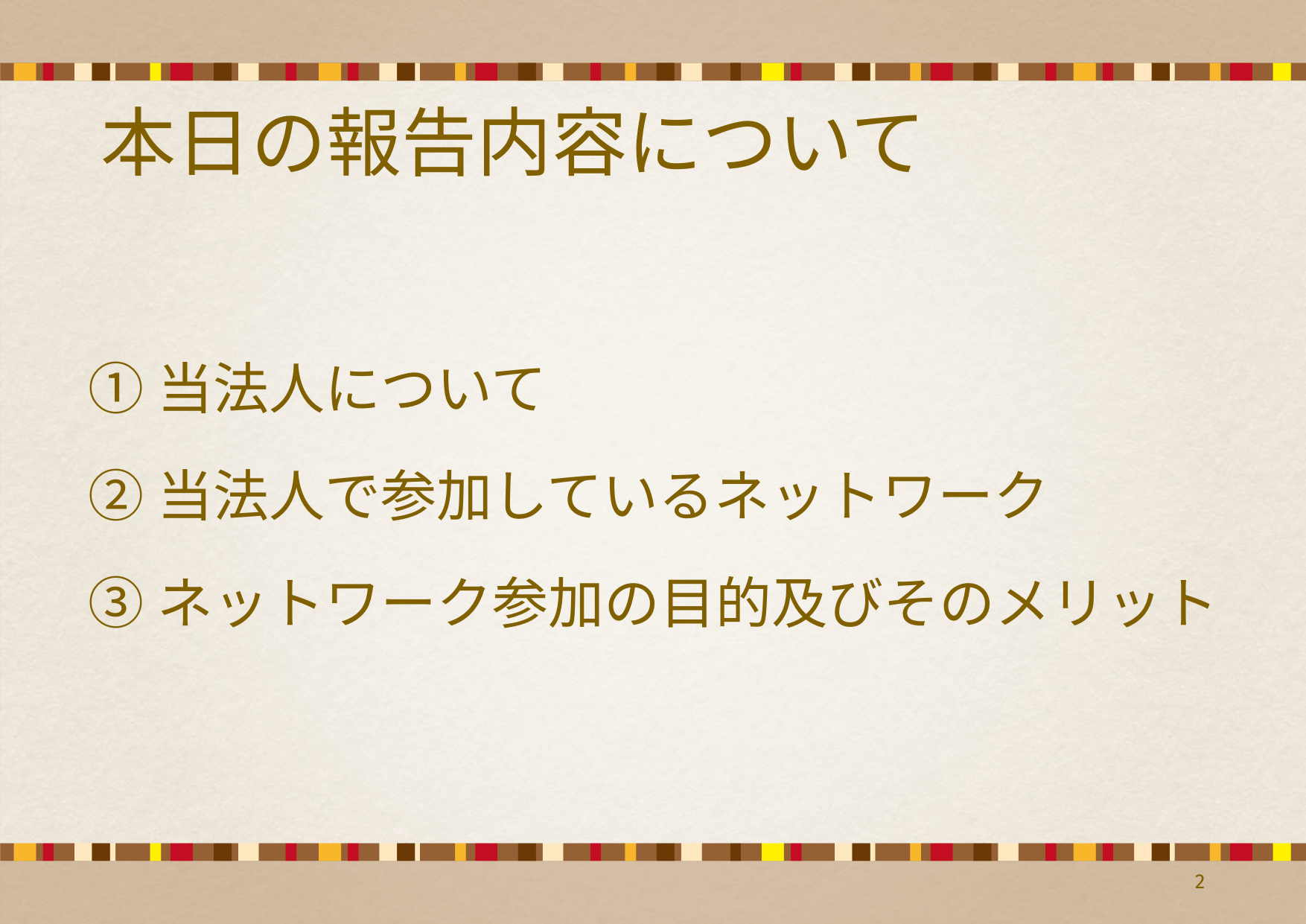

# 本日の報告内容について
①当法人について

②当法人で参加しているネットワーク

③ネットワーク参加の目的及びそのメリット
2